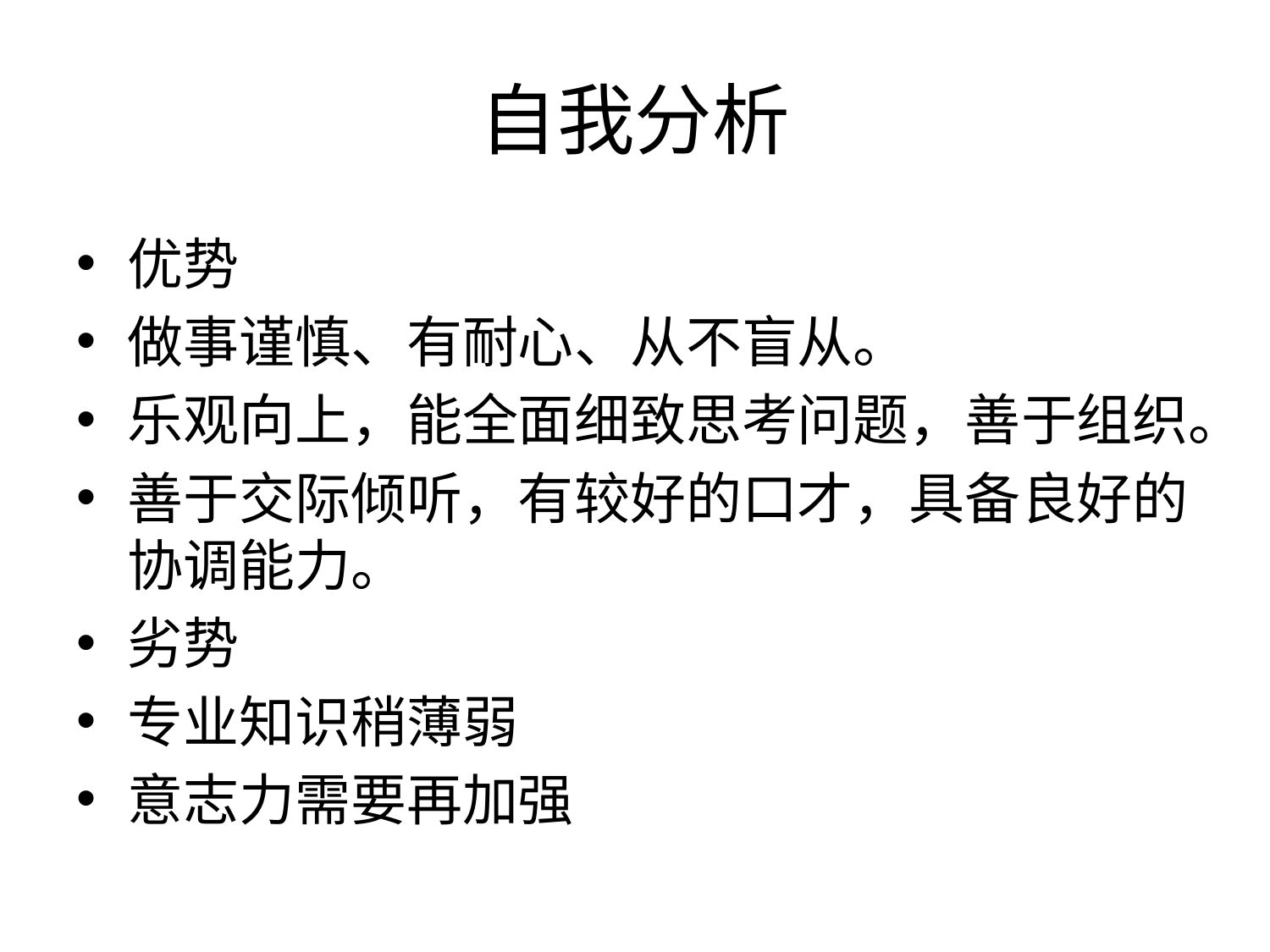

# 自我分析
优势
做事谨慎、有耐心、从不盲从。
乐观向上，能全面细致思考问题，善于组织。
善于交际倾听，有较好的口才，具备良好的协调能力。
劣势
专业知识稍薄弱
意志力需要再加强